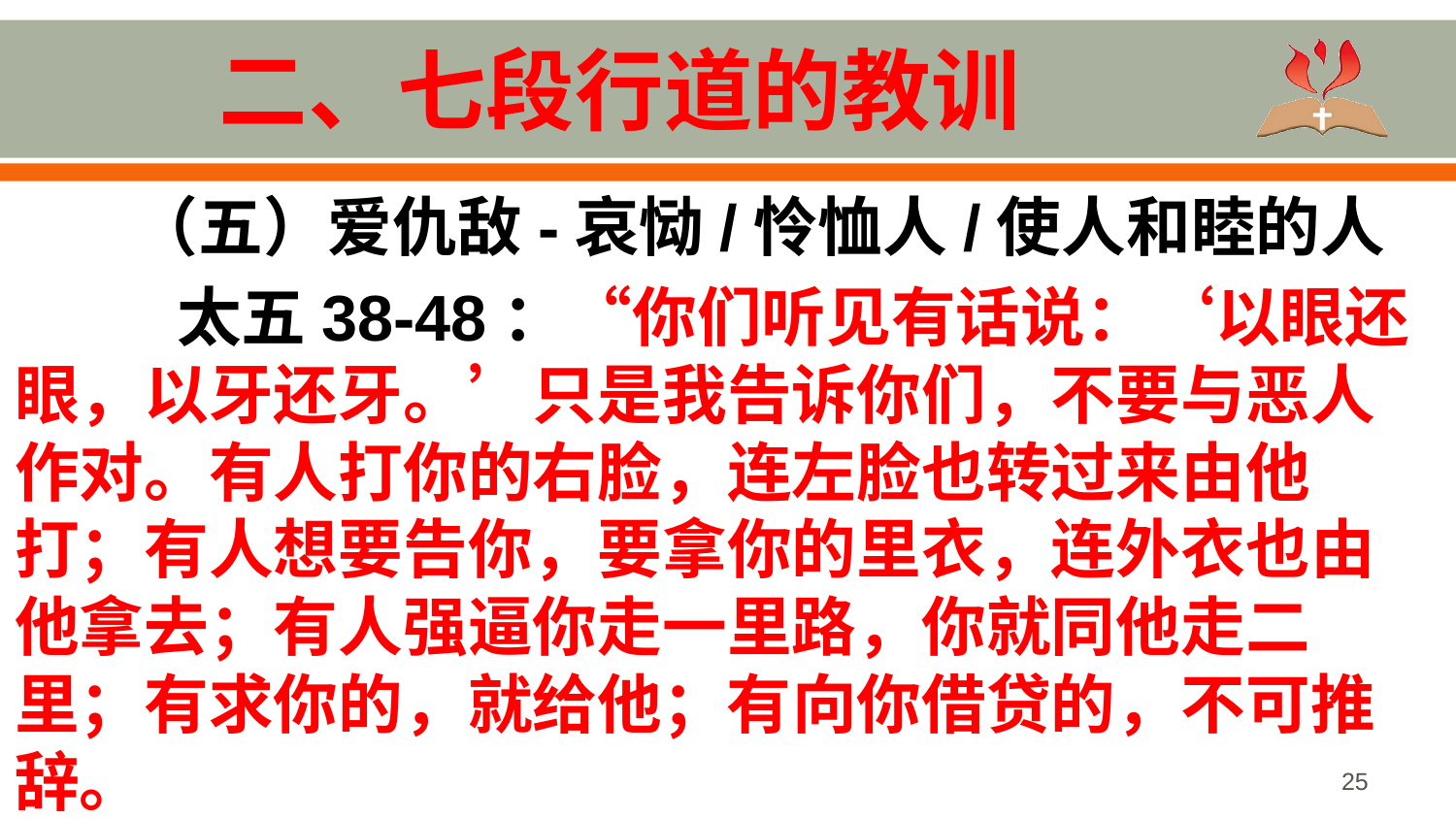

# 二、七段行道的教训
       （五）爱仇敌-哀恸/怜恤人/使人和睦的人
     太五38-48：“你们听见有话说：‘以眼还眼，以牙还牙。’只是我告诉你们，不要与恶人作对。有人打你的右脸，连左脸也转过来由他打；有人想要告你，要拿你的里衣，连外衣也由他拿去；有人强逼你走一里路，你就同他走二里；有求你的，就给他；有向你借贷的，不可推辞。

25